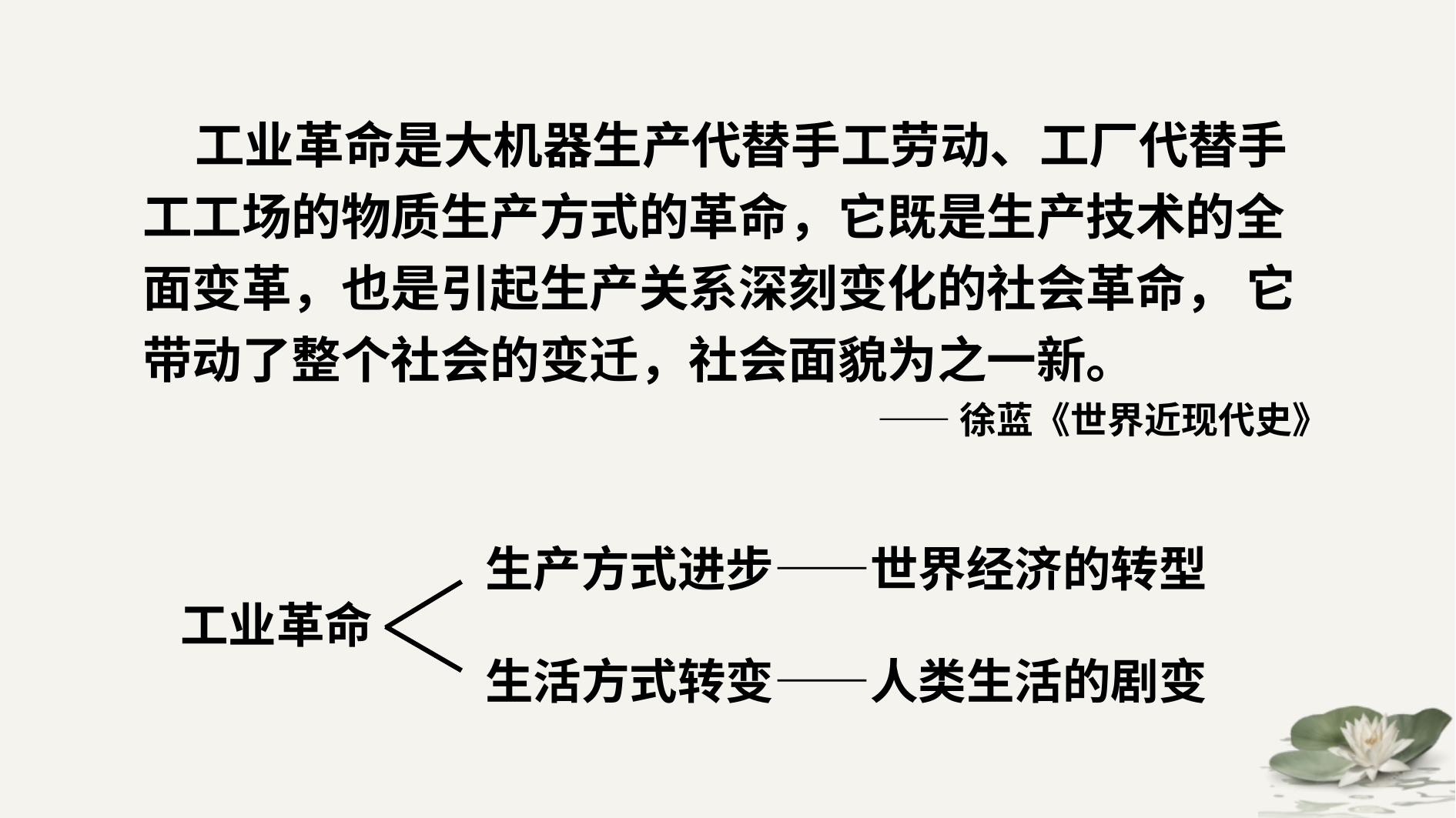

工业革命是大机器生产代替手工劳动、工厂代替手工工场的物质生产方式的革命，它既是生产技术的全面变革，也是引起生产关系深刻变化的社会革命， 它带动了整个社会的变迁，社会面貌为之一新。
                    ——徐蓝《世界近现代史》
生产方式进步——世界经济的转型
工业革命
生活方式转变——人类生活的剧变